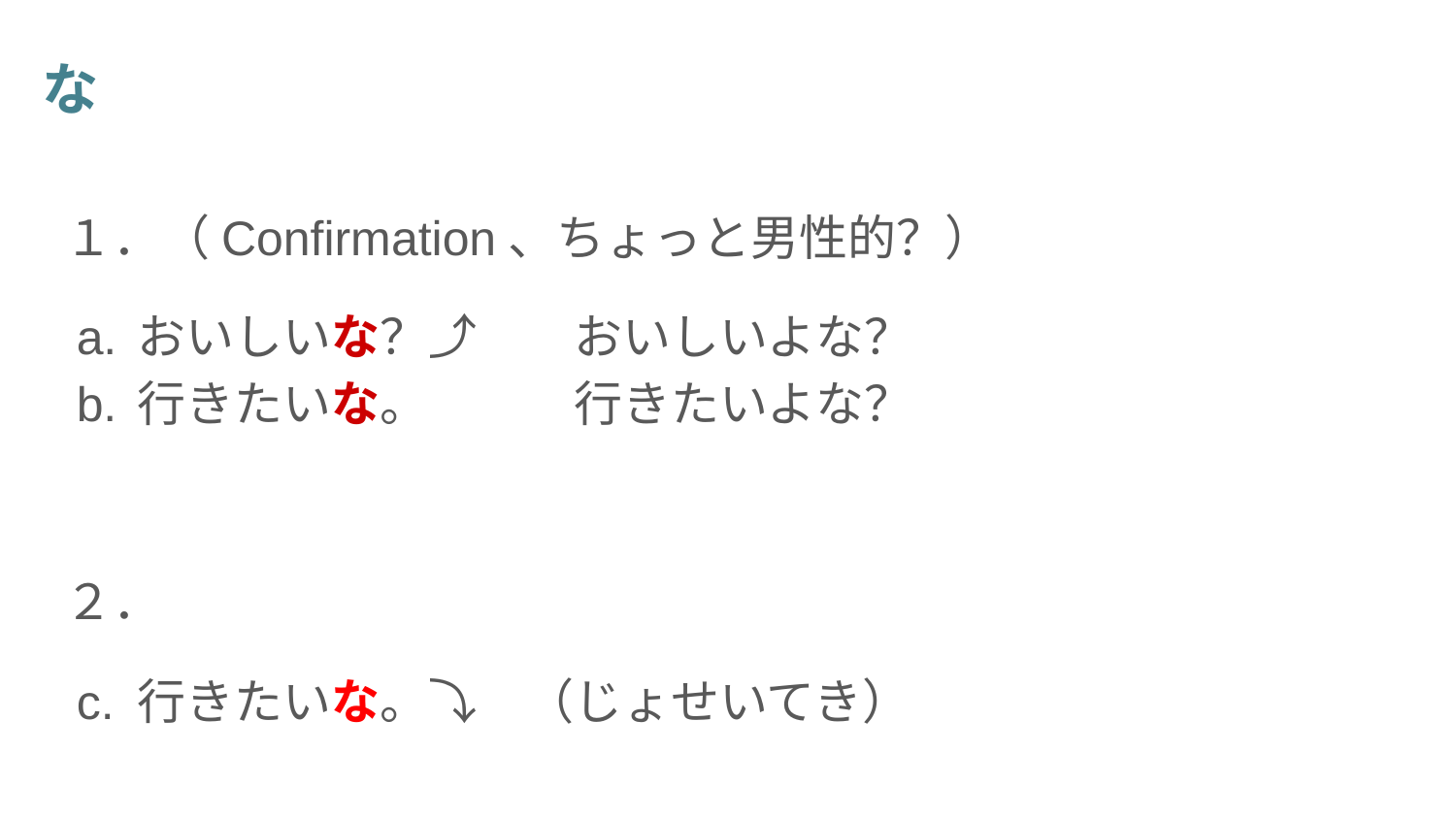

# な

１．（Confirmation、ちょっと男性的？）
おいしいな？⤴　　おいしいよな？
行きたいな。　　　行きたいよな？

２．
行きたいな。⤵　（じょせいてき）